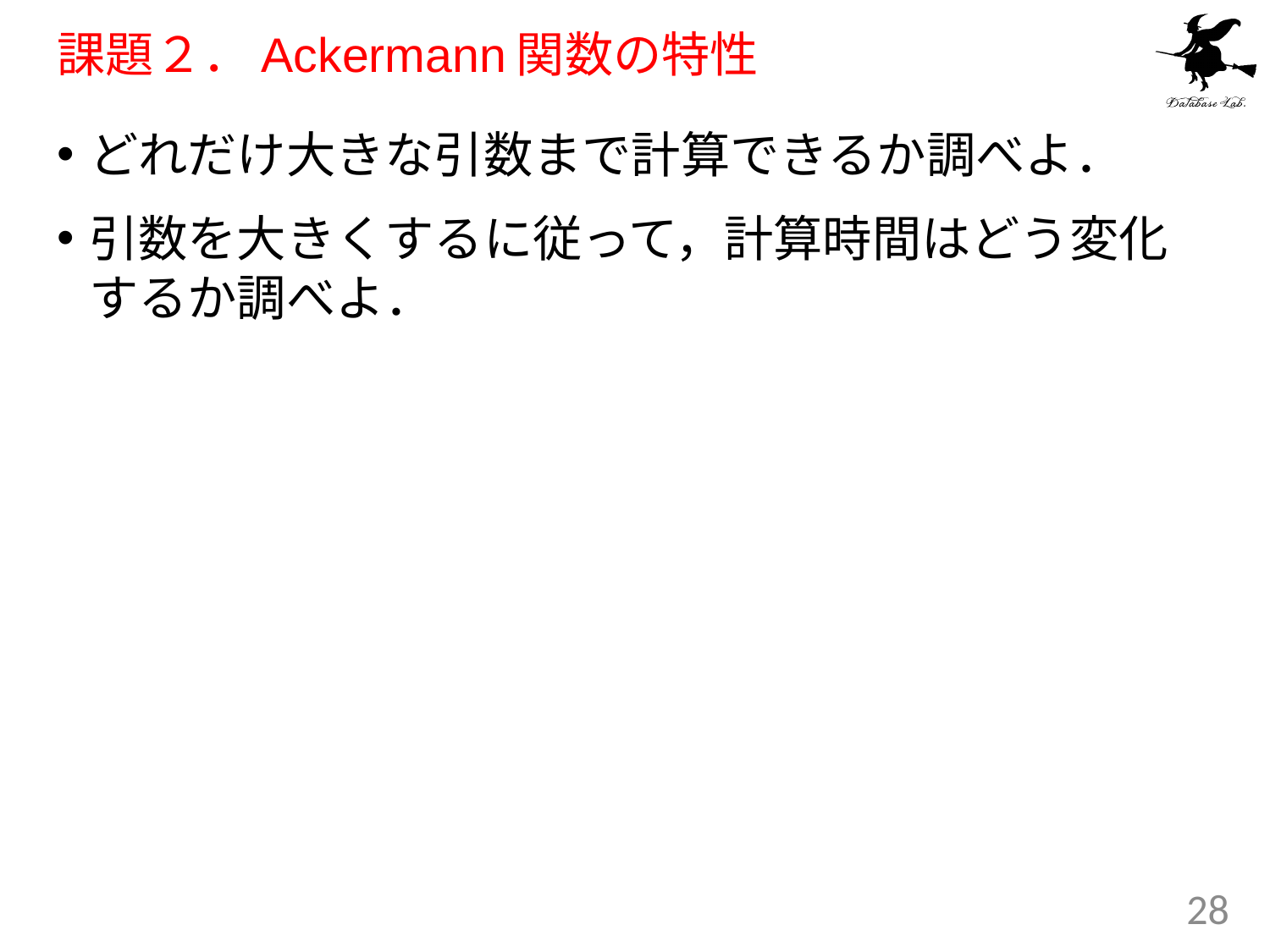

# 課題２．Ackermann関数の特性
どれだけ大きな引数まで計算できるか調べよ．
引数を大きくするに従って，計算時間はどう変化するか調べよ．
28